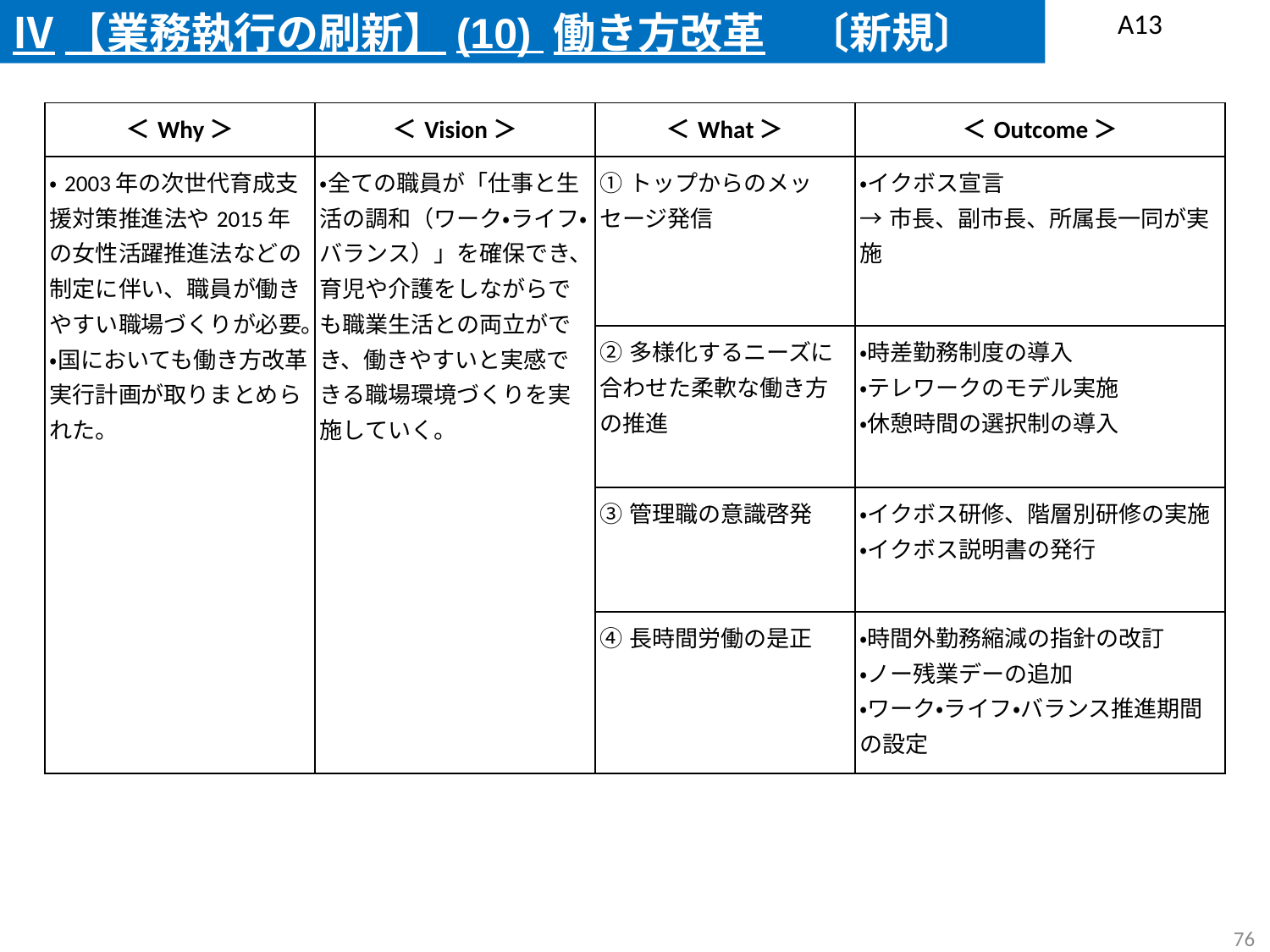

Ⅳ【業務執行の刷新】(10) 働き方改革　〔新規〕
A13
| ＜Why＞ | ＜Vision＞ | ＜What＞ | ＜Outcome＞ |
| --- | --- | --- | --- |
| ・2003年の次世代育成支援対策推進法や2015年の女性活躍推進法などの制定に伴い、職員が働きやすい職場づくりが必要。 ・国においても働き方改革実行計画が取りまとめられた。 | ・全ての職員が「仕事と生活の調和（ワーク・ライフ・バランス）」を確保でき、育児や介護をしながらでも職業生活との両立ができ、働きやすいと実感できる職場環境づくりを実施していく。 | ①トップからのメッセージ発信 | ・イクボス宣言 →市長、副市長、所属長一同が実施 |
|  |  | ②多様化するニーズに合わせた柔軟な働き方の推進 | ・時差勤務制度の導入 ・テレワークのモデル実施 ・休憩時間の選択制の導入 |
|  |  | ③管理職の意識啓発 | ・イクボス研修、階層別研修の実施 ・イクボス説明書の発行 |
|  |  | ④長時間労働の是正 | ・時間外勤務縮減の指針の改訂 ・ノー残業デーの追加 ・ワーク・ライフ・バランス推進期間 の設定 |
76